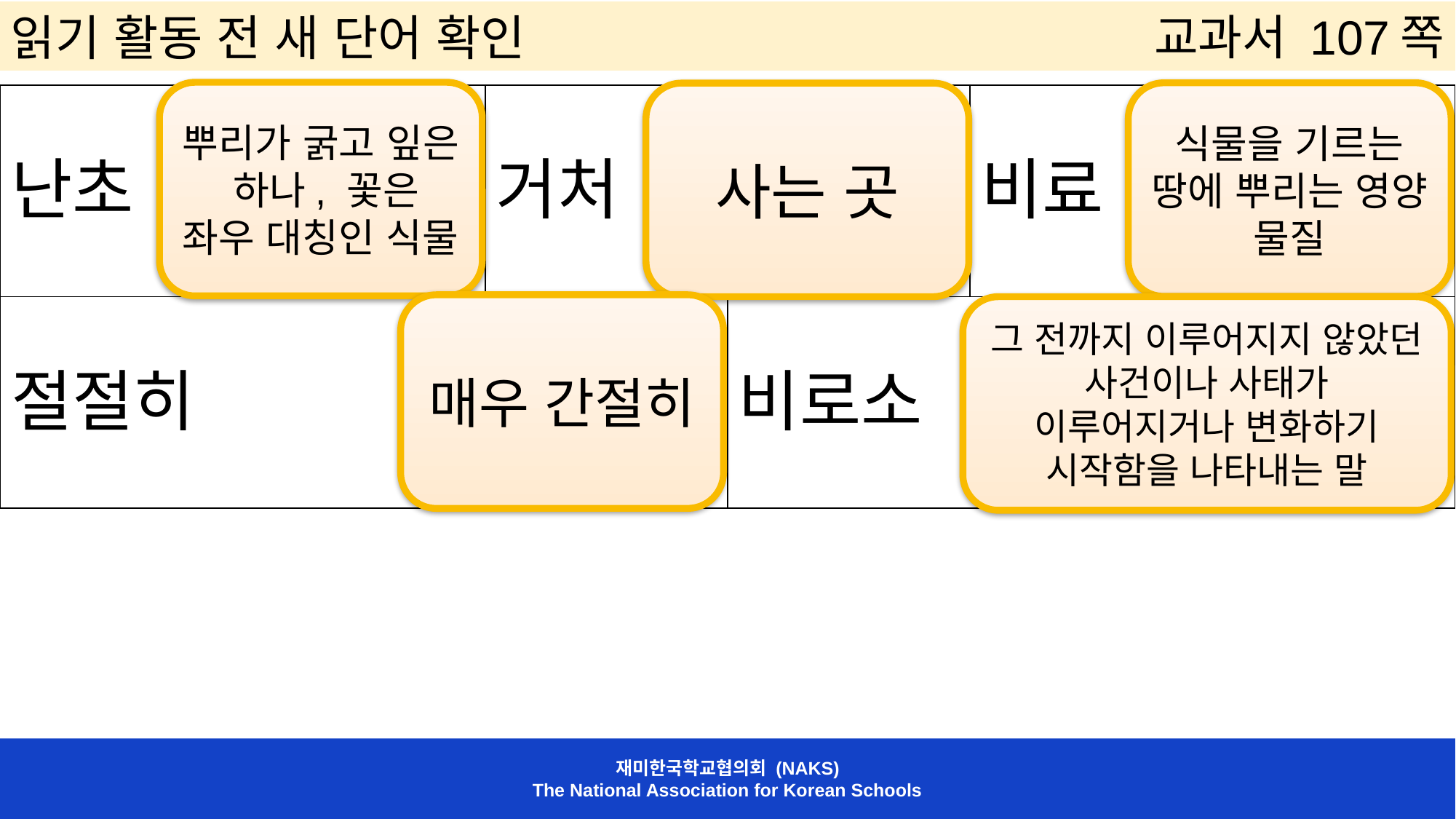

읽기 활동 전 새 단어 확인
교과서 107쪽
뿌리가 굵고 잎은 하나, 꽃은 좌우 대칭인 식물
식물을 기르는 땅에 뿌리는 영양 물질
사는 곳
| 난초 | 거처 |  | 비료 |
| --- | --- | --- | --- |
| 절절히 |  | 비로소 |  |
매우 간절히
그 전까지 이루어지지 않았던 사건이나 사태가 이루어지거나 변화하기 시작함을 나타내는 말
재미한국학교협의회 (NAKS)
The National Association for Korean Schools